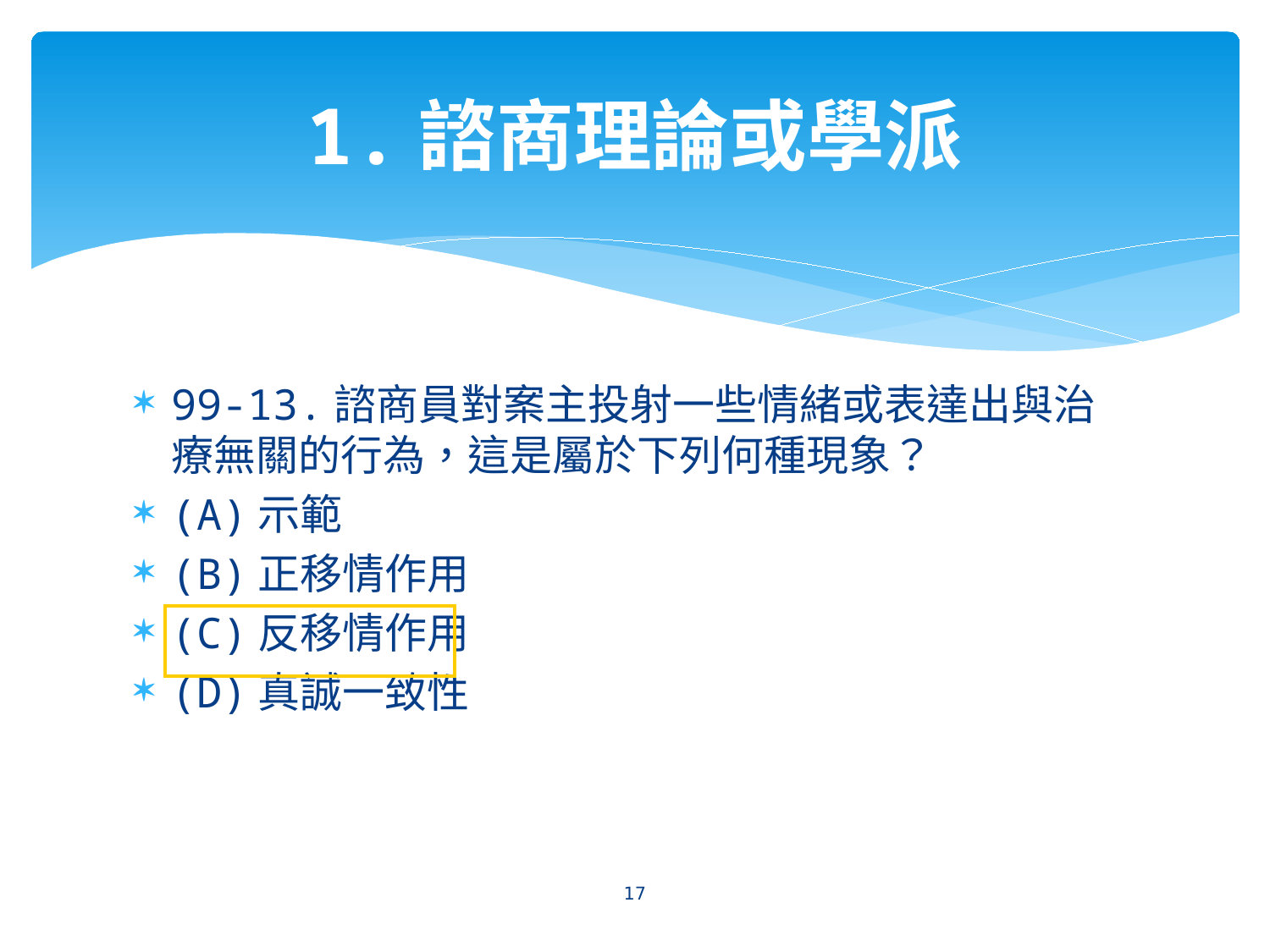

# 1.諮商理論或學派
99-13.諮商員對案主投射一些情緒或表達出與治療無關的行為，這是屬於下列何種現象？
(A)示範
(B)正移情作用
(C)反移情作用
(D)真誠一致性

17